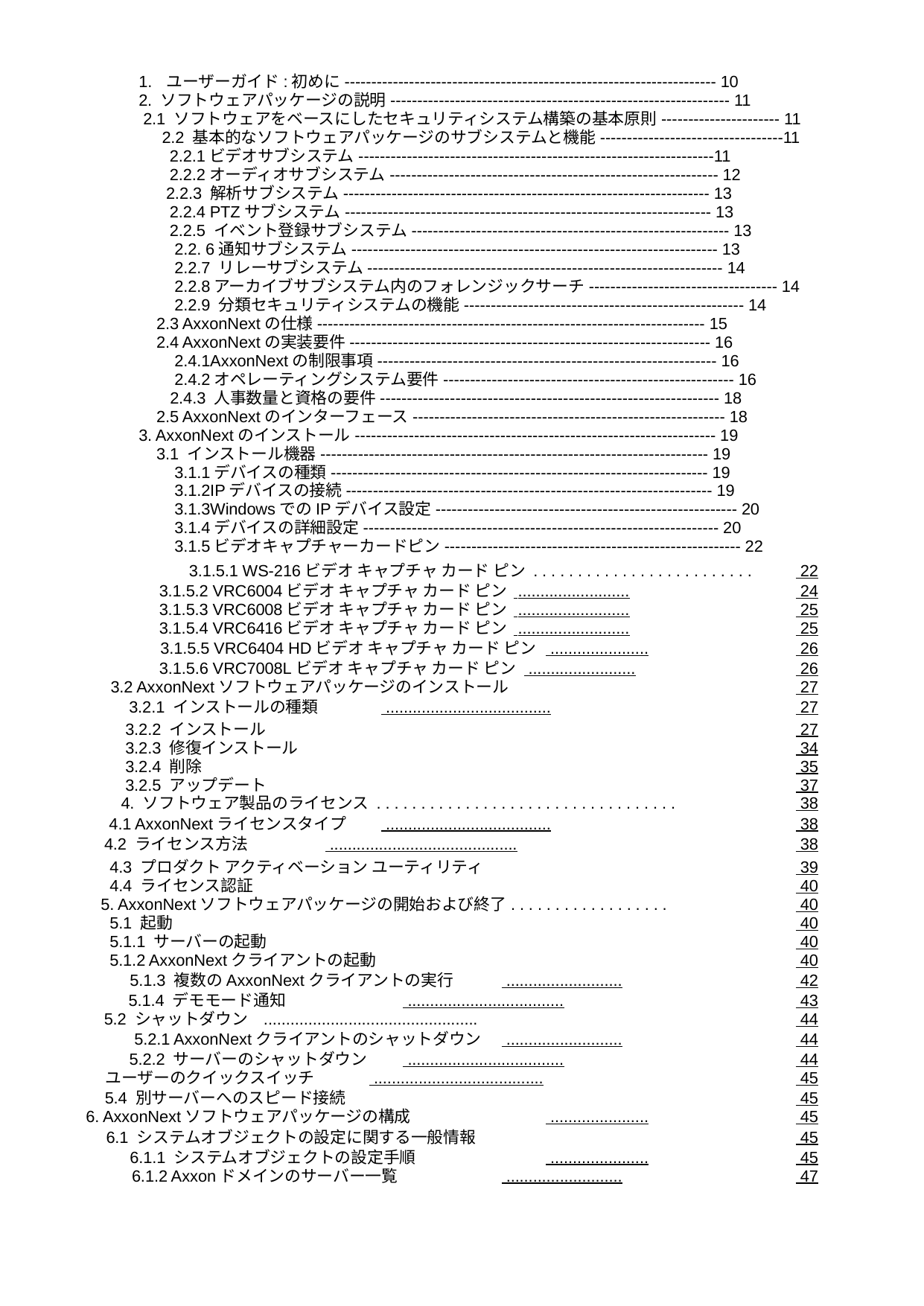

ユーザーガイド:初めに--------------------------------------------------------------------- 10
2. ソフトウェアパッケージの説明--------------------------------------------------------------- 11
 2.1 ソフトウェアをベースにしたセキュリティシステム構築の基本原則---------------------- 11
	2.2 基本的なソフトウェアパッケージのサブシステムと機能----------------------------------11
 　 2.2.1ビデオサブシステム------------------------------------------------------------------11
 　 2.2.2オーディオサブシステム------------------------------------------------------------- 12
 　2.2.3 解析サブシステム-------------------------------------------------------------------- 13
 　 2.2.4 PTZサブシステム-------------------------------------------------------------------- 13
 　 2.2.5 イベント登録サブシステム----------------------------------------------------------- 13
        2.2. 6通知サブシステム-------------------------------------------------------------------- 13
        2.2.7 リレーサブシステム------------------------------------------------------------------ 14
        2.2.8アーカイブサブシステム内のフォレンジックサーチ----------------------------------- 14
        2.2.9 分類セキュリティシステムの機能---------------------------------------------------- 14
    2.3 AxxonNextの仕様------------------------------------------------------------------------ 15
    2.4 AxxonNextの実装要件------------------------------------------------------------------- 16
        2.4.1AxxonNextの制限事項--------------------------------------------------------------- 16
        2.4.2オペレーティングシステム要件------------------------------------------------------ 16
       2.4.3 人事数量と資格の要件--------------------------------------------------------------- 18
    2.5 AxxonNextのインターフェース---------------------------------------------------------- 18
3. AxxonNextのインストール------------------------------------------------------------------- 19
    3.1 インストール機器------------------------------------------------------------------------ 19
        3.1.1デバイスの種類---------------------------------------------------------------------- 19
        3.1.2IPデバイスの接続-------------------------------------------------------------------- 19
        3.1.3WindowsでのIPデバイス設定-------------------------------------------------------- 20
        3.1.4デバイスの詳細設定------------------------------------------------------------------ 20
        3.1.5ビデオキャプチャーカードピン------------------------------------------------------- 22
 3.1.5.1 WS-216ビデオ キャプチャ カード ピン . . . . . . . . . . . . . . . . . . . . . . . . .
 22
 3.1.5.2 VRC6004ビデオ キャプチャ カード ピン
 3.1.5.3 VRC6008ビデオ キャプチャ カード ピン
 3.1.5.4 VRC6416ビデオ キャプチャ カード ピン
 .........................
 .........................
 .........................
 24
 25
 25
 3.1.5.5 VRC6404 HDビデオ キャプチャ カード ピン
 ......................
 26
 3.1.5.6 VRC7008Lビデオ キャプチャ カード ピン
 ........................
 26
 3.2 AxxonNextソフトウェアパッケージのインストール
 27
 3.2.1 インストールの種類
 .....................................
 27
  3.2.2 インストール
  3.2.3 修復インストール
  3.2.4 削除
  3.2.5 アップデート
 4. ソフトウェア製品のライセンス . . . . . . . . . . . . . . . . . . . . . . . . . . . . . . . . . .
 27
 34
 35
 37
 38
 4.1 AxxonNextライセンスタイプ
 .....................................
 38
 4.2 ライセンス方法
 ..........................................
 38
  4.3 プロダクト アクティベーション ユーティリティ
  4.4 ライセンス認証
5. AxxonNextソフトウェアパッケージの開始および終了. . . . . . . . . . . . . . . . . .
  5.1 起動
  5.1.1 サーバーの起動
  5.1.2 AxxonNextクライアントの起動
 39
 40
 40
 40
 40
 40
 5.1.3 複数のAxxonNextクライアントの実行
 ..........................
 42
 5.1.4 デモモード通知
 ...................................
 43
 5.2 シャットダウン
 ................................................
 44
 5.2.1 AxxonNextクライアントのシャットダウン
 ..........................
 44
 5.2.2 サーバーのシャットダウン
 ...................................
 44
 ユーザーのクイックスイッチ
 ......................................
 45
 5.4 別サーバーへのスピード接続
 45
 6. AxxonNextソフトウェアパッケージの構成
 ......................
 45
 6.1 システムオブジェクトの設定に関する一般情報
 45
 6.1.1 システムオブジェクトの設定手順
 ......................
 45
 6.1.2 Axxonドメインのサーバー一覧
 ..........................
 47